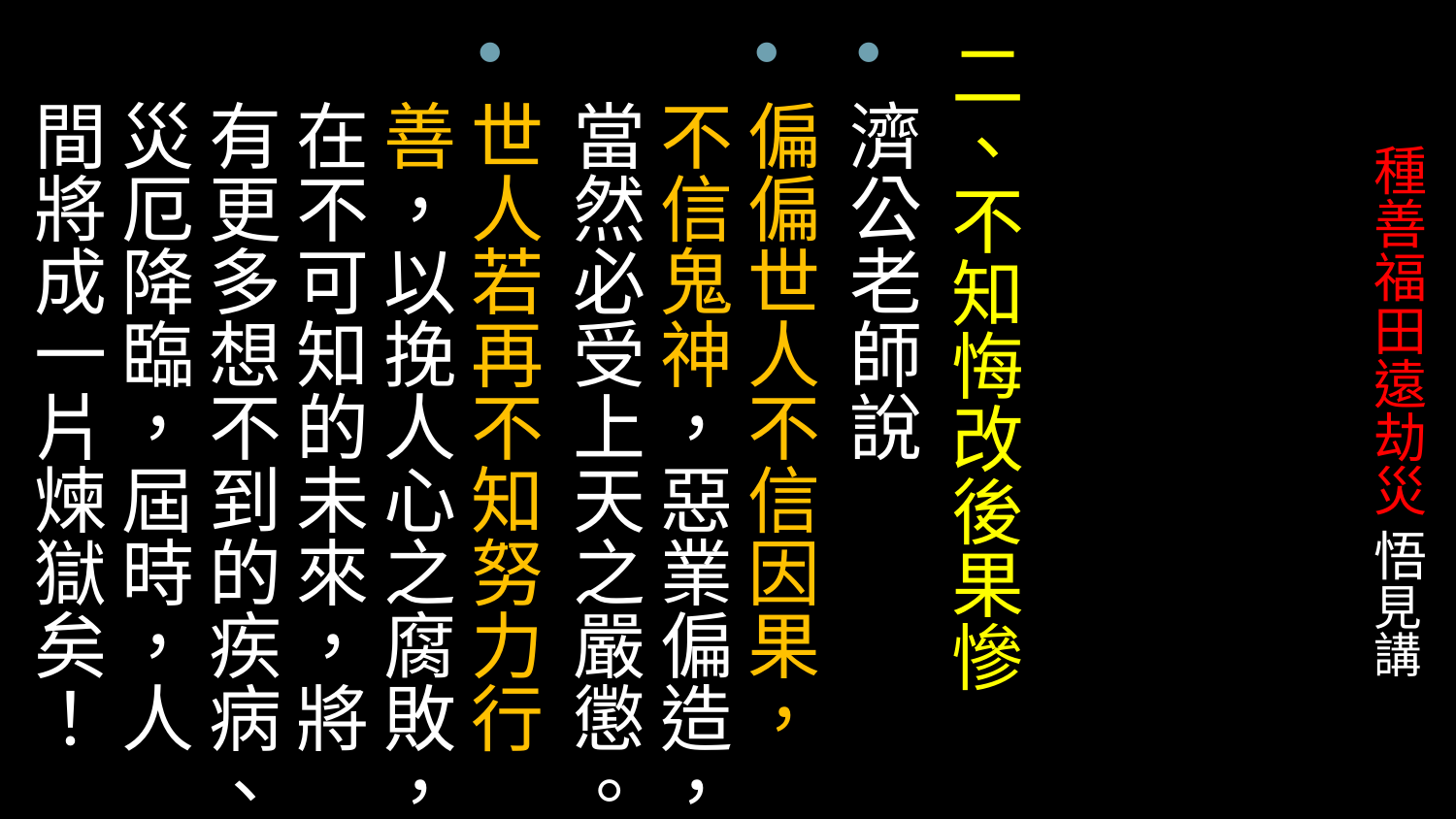

二、不知悔改後果慘
濟公老師說
偏偏世人不信因果，不信鬼神，惡業偏造，當然必受上天之嚴懲。
世人若再不知努力行善，以挽人心之腐敗，在不可知的未來，將有更多想不到的疾病、災厄降臨，屆時，人間將成一片煉獄矣！
# 種善福田遠劫災 悟見講